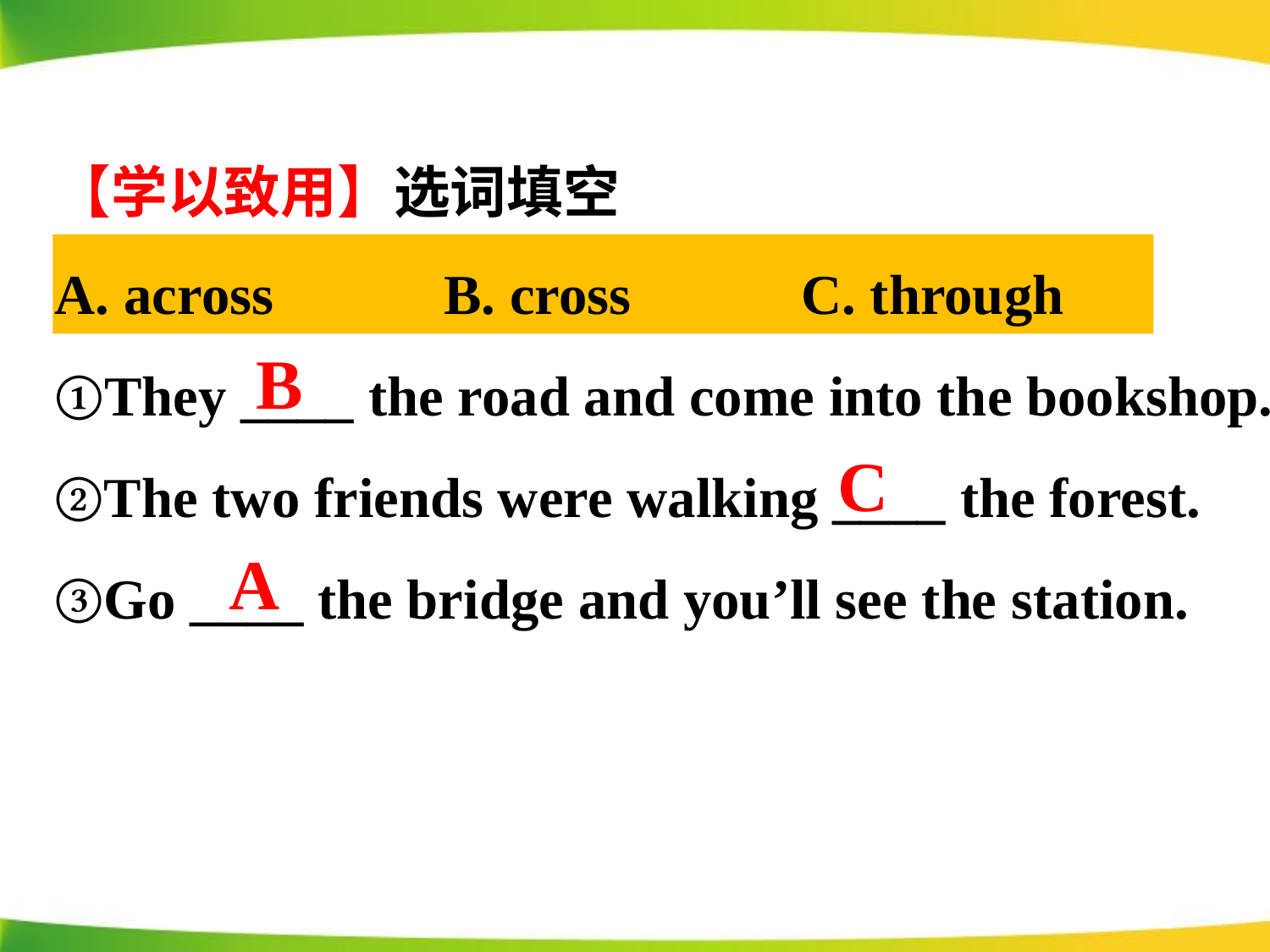

【学以致用】选词填空
A. across            B. cross            C. through
①They ____ the road and come into the bookshop.
②The two friends were walking ____ the forest.
③Go ____ the bridge and you’ll see the station.

B
C
A